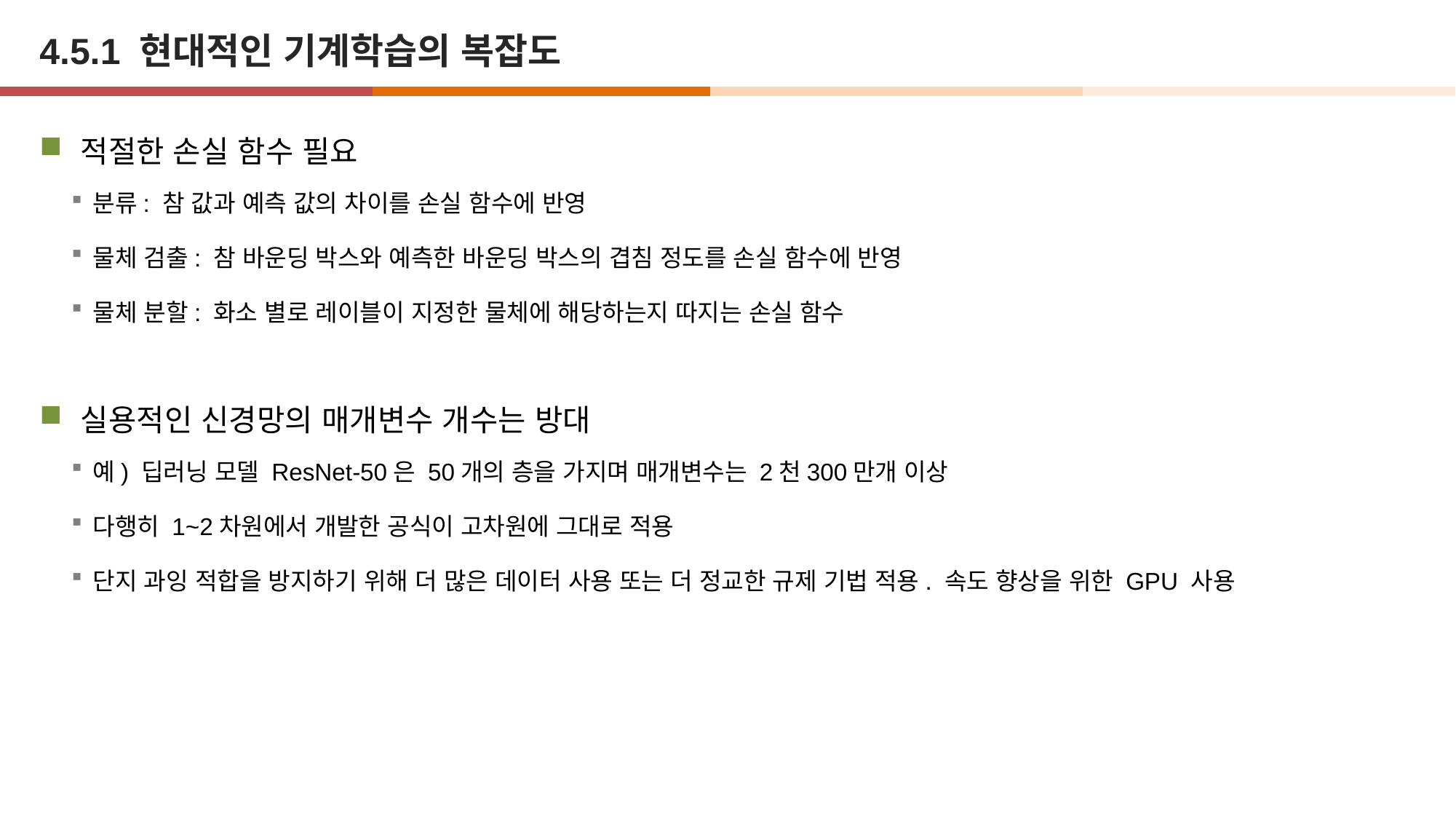

# 4.5.1 현대적인 기계학습의 복잡도
적절한 손실 함수 필요
분류: 참 값과 예측 값의 차이를 손실 함수에 반영
물체 검출: 참 바운딩 박스와 예측한 바운딩 박스의 겹침 정도를 손실 함수에 반영
물체 분할: 화소 별로 레이블이 지정한 물체에 해당하는지 따지는 손실 함수

실용적인 신경망의 매개변수 개수는 방대
예) 딥러닝 모델 ResNet-50은 50개의 층을 가지며 매개변수는 2천300만개 이상
다행히 1~2차원에서 개발한 공식이 고차원에 그대로 적용
단지 과잉 적합을 방지하기 위해 더 많은 데이터 사용 또는 더 정교한 규제 기법 적용. 속도 향상을 위한 GPU 사용